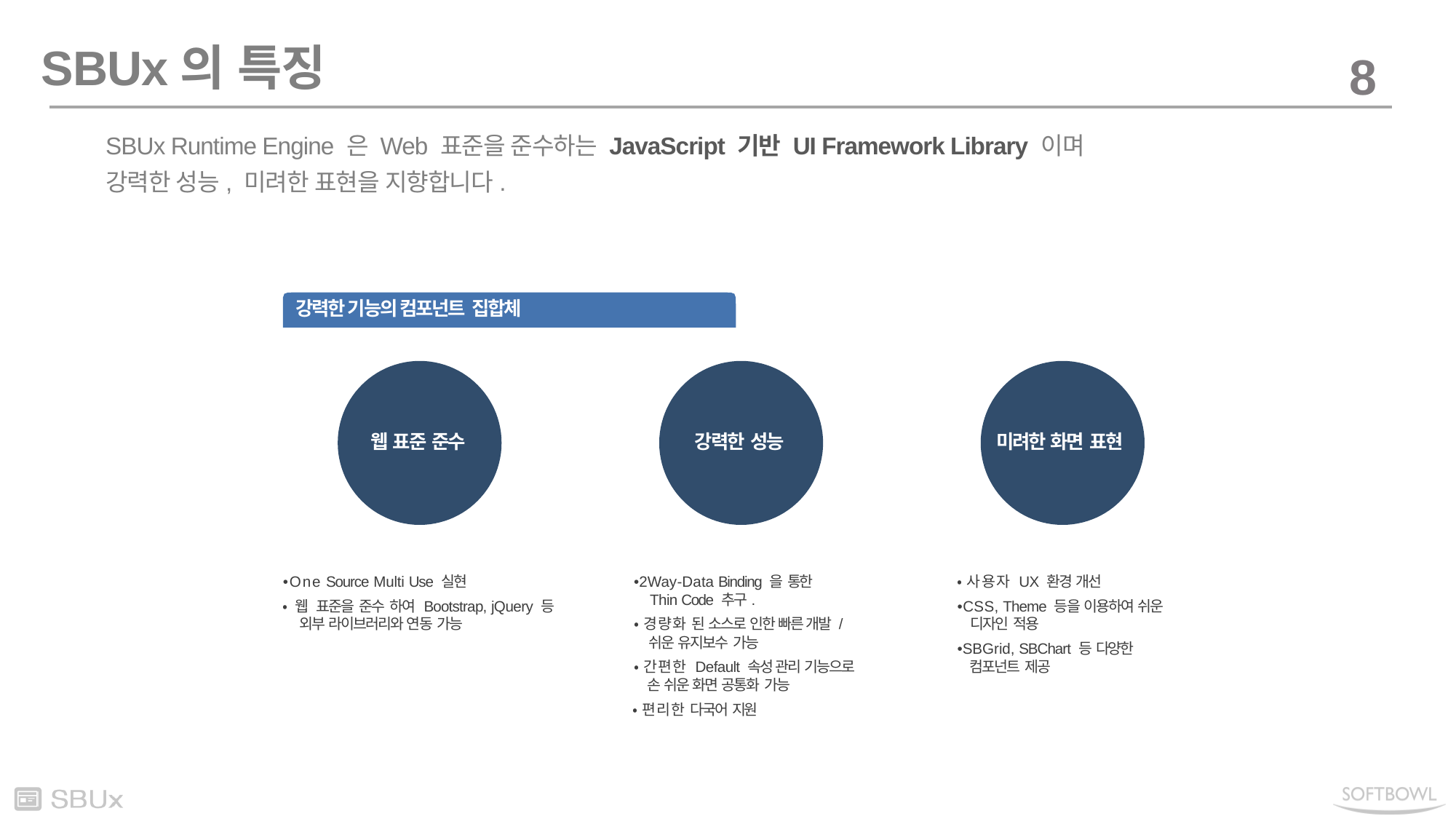

SBUx의 특징
8
SBUx Runtime Engine 은 Web 표준을 준수하는 JavaScript 기반 UI Framework Library 이며
강력한 성능, 미려한 표현을 지향합니다.

강력한 기능의 컴포넌트 집합체

웹 표준 준수
강력한 성능
미려한 화면 표현
•One Source Multi Use 실현
•웹 표준을 준수 하여 Bootstrap, jQuery 등  외부 라이브러리와 연동 가능
•2Way-Data Binding 을 통한  Thin Code 추구.
•경량화 된 소스로 인한 빠른 개발 /  쉬운 유지보수 가능
•간편한 Default 속성 관리 기능으로  손 쉬운 화면 공통화 가능
•편리한 다국어 지원
•사용자 UX 환경 개선
•CSS, Theme 등을 이용하여 쉬운  디자인 적용
•SBGrid, SBChart 등 다양한  컴포넌트 제공